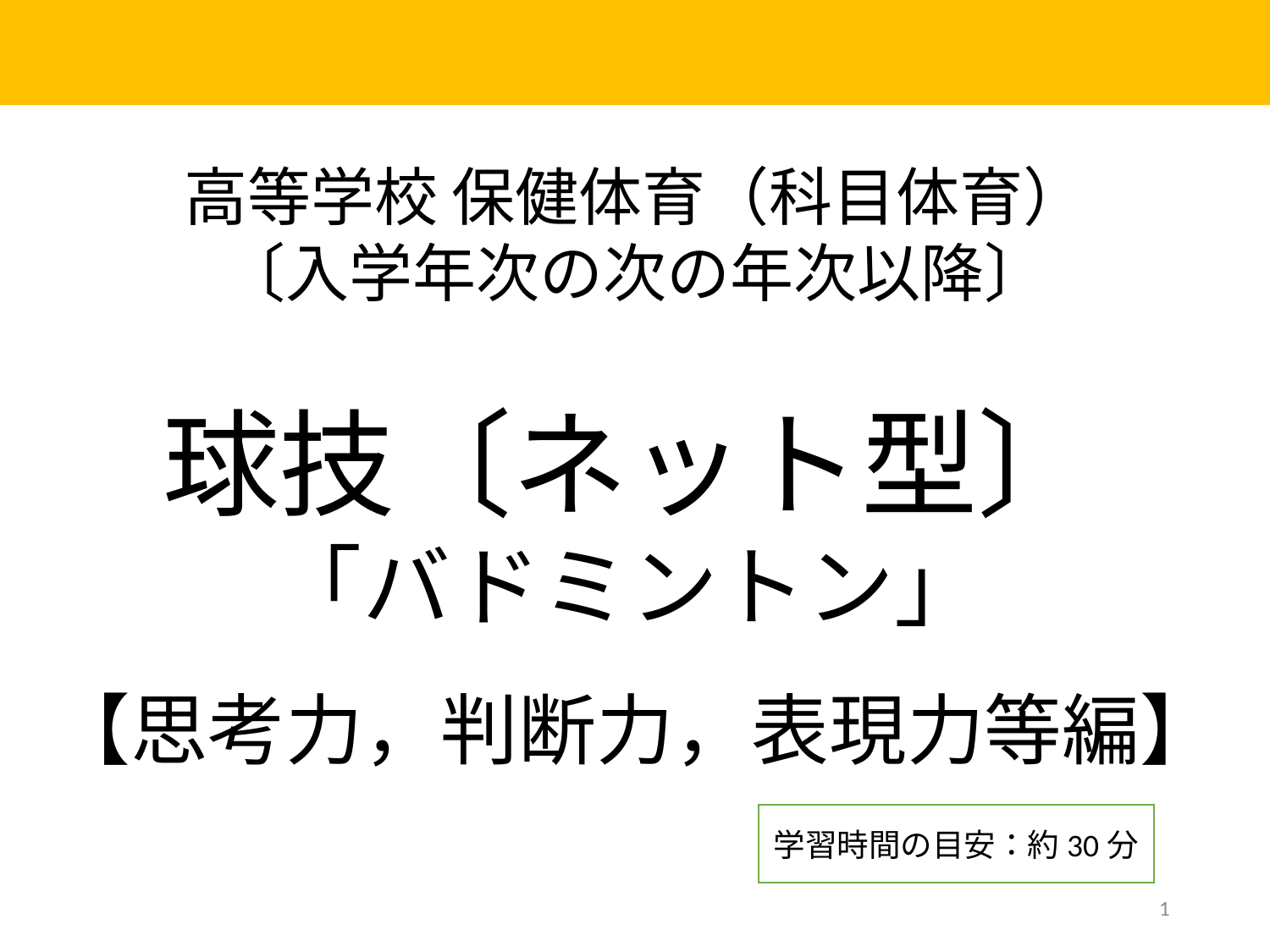

高等学校 保健体育（科目体育）
〔入学年次の次の年次以降〕
球技〔ネット型〕
「バドミントン」

【思考力，判断力，表現力等編】
学習時間の目安：約30分
1